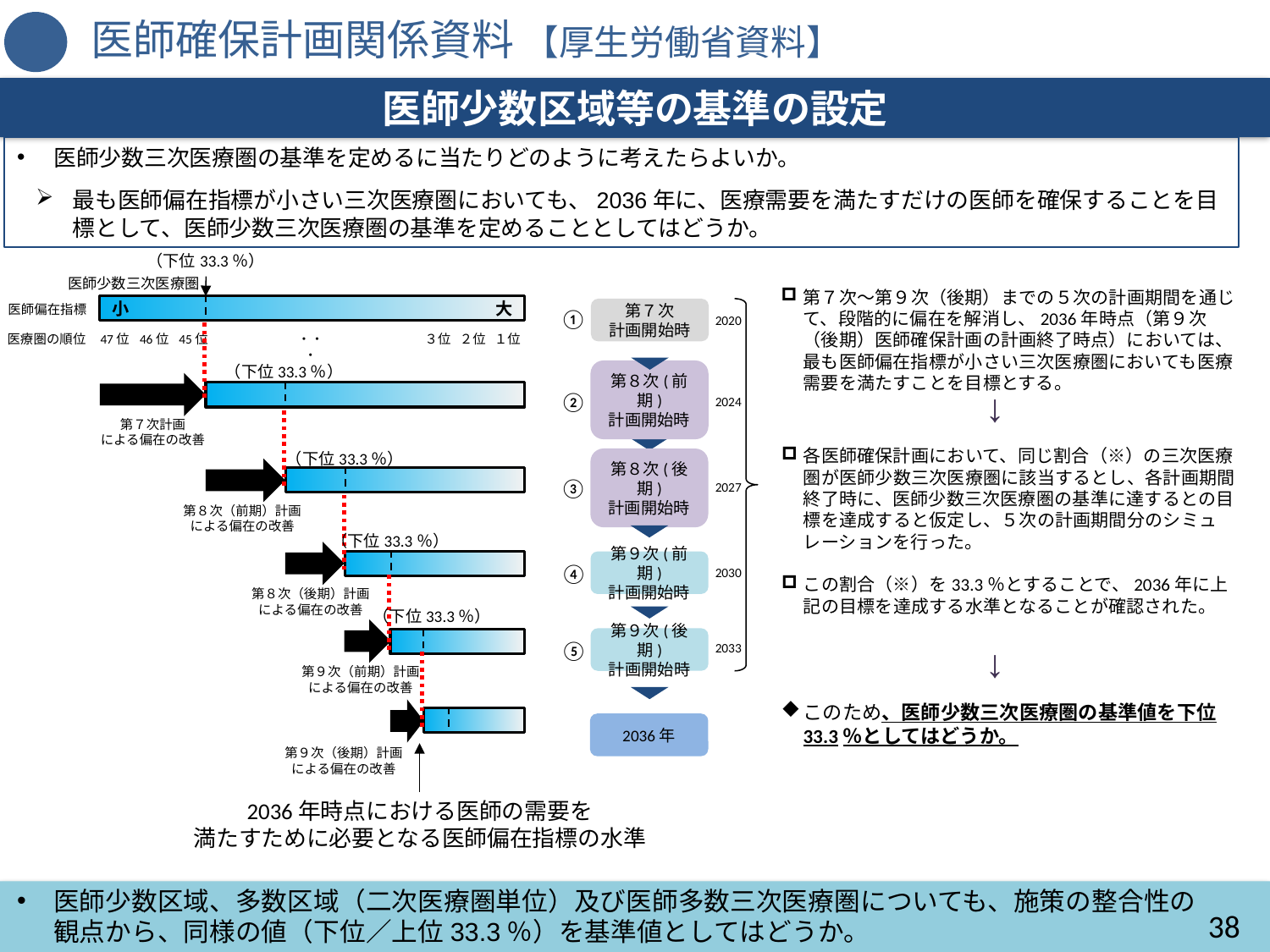

医師確保計画関係資料 【厚生労働省資料】

医師少数区域等の基準の設定
医師少数三次医療圏の基準を定めるに当たりどのように考えたらよいか。

最も医師偏在指標が小さい三次医療圏においても、2036年に、医療需要を満たすだけの医師を確保することを目標として、医師少数三次医療圏の基準を定めることとしてはどうか。
（下位33.3％）
医師少数三次医療圏
第７次～第９次（後期）までの５次の計画期間を通じて、段階的に偏在を解消し、2036年時点（第９次（後期）医師確保計画の計画終了時点）においては、最も医師偏在指標が小さい三次医療圏においても医療需要を満たすことを目標とする。
小
大
医師偏在指標

第７次
計画開始時
①
2020
医療圏の順位
47位
46位
45位
・・・
３位
２位
１位
（下位33.3％）

第８次(前期)
計画開始時

↓

②
2024
第７次計画
による偏在の改善
各医師確保計画において、同じ割合（※）の三次医療圏が医師少数三次医療圏に該当するとし、各計画期間終了時に、医師少数三次医療圏の基準に達するとの目標を達成すると仮定し、５次の計画期間分のシミュレーションを行った。

この割合（※）を33.3％とすることで、2036年に上記の目標を達成する水準となることが確認された。

（下位33.3％）

第８次(後期)
計画開始時

③
2027
第８次（前期）計画
による偏在の改善
（下位33.3％）

第９次(前期)
計画開始時
④
2030
第８次（後期）計画
による偏在の改善
（下位33.3％）

第９次(後期)
計画開始時

↓
⑤
2033
第９次（前期）計画
による偏在の改善

このため、医師少数三次医療圏の基準値を下位33.3％としてはどうか。

大

2036年
第９次（後期）計画
による偏在の改善
2036年時点における医師の需要を
満たすために必要となる医師偏在指標の水準
医師少数区域、多数区域（二次医療圏単位）及び医師多数三次医療圏についても、施策の整合性の観点から、同様の値（下位／上位33.3％）を基準値としてはどうか。

38